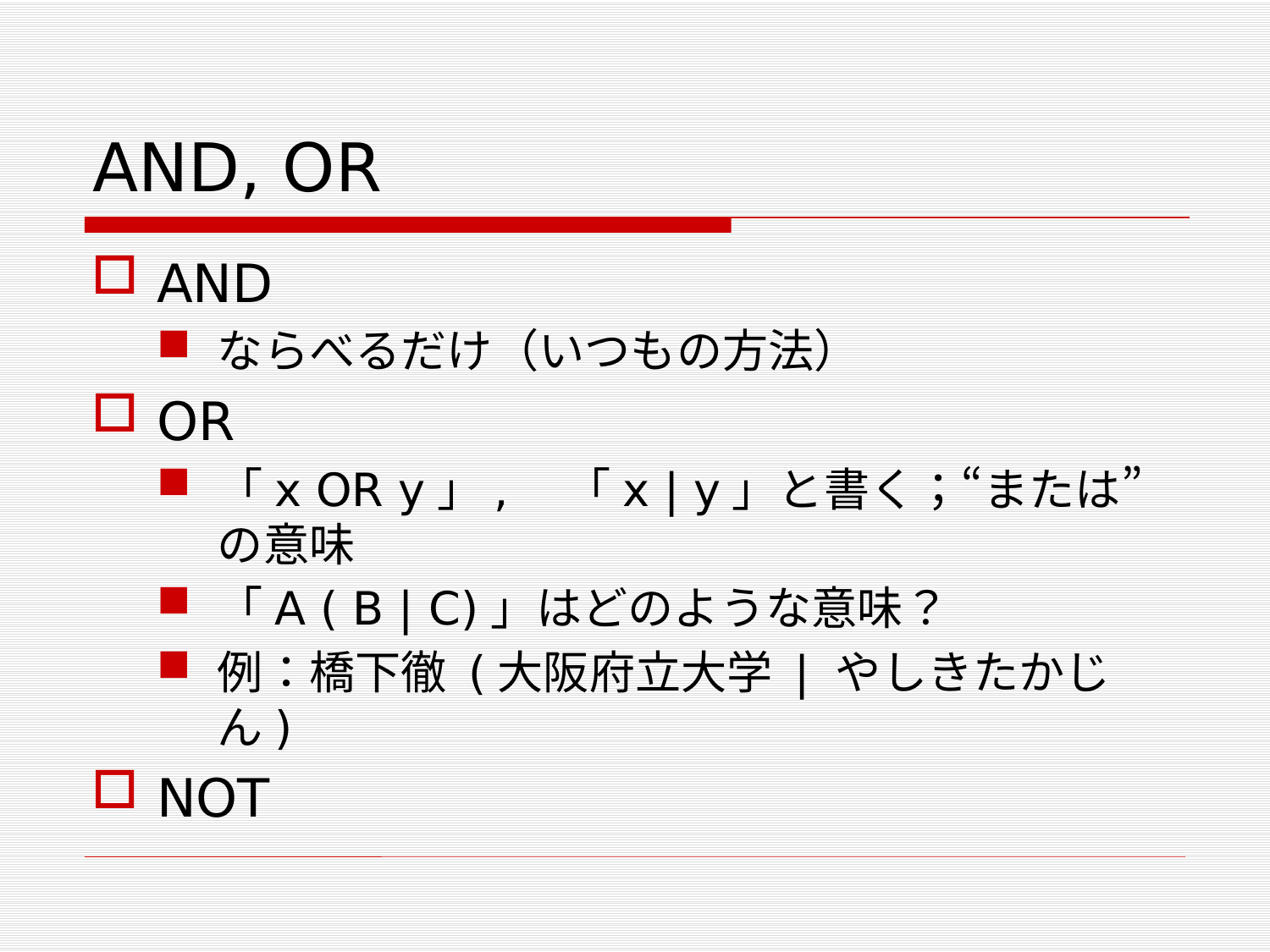

# AND, OR
AND
ならべるだけ（いつもの方法）
OR
「x OR y」,　「x | y」と書く；“または”の意味
「A ( B | C)」はどのような意味？
例：橋下徹 (大阪府立大学 | やしきたかじん)
NOT